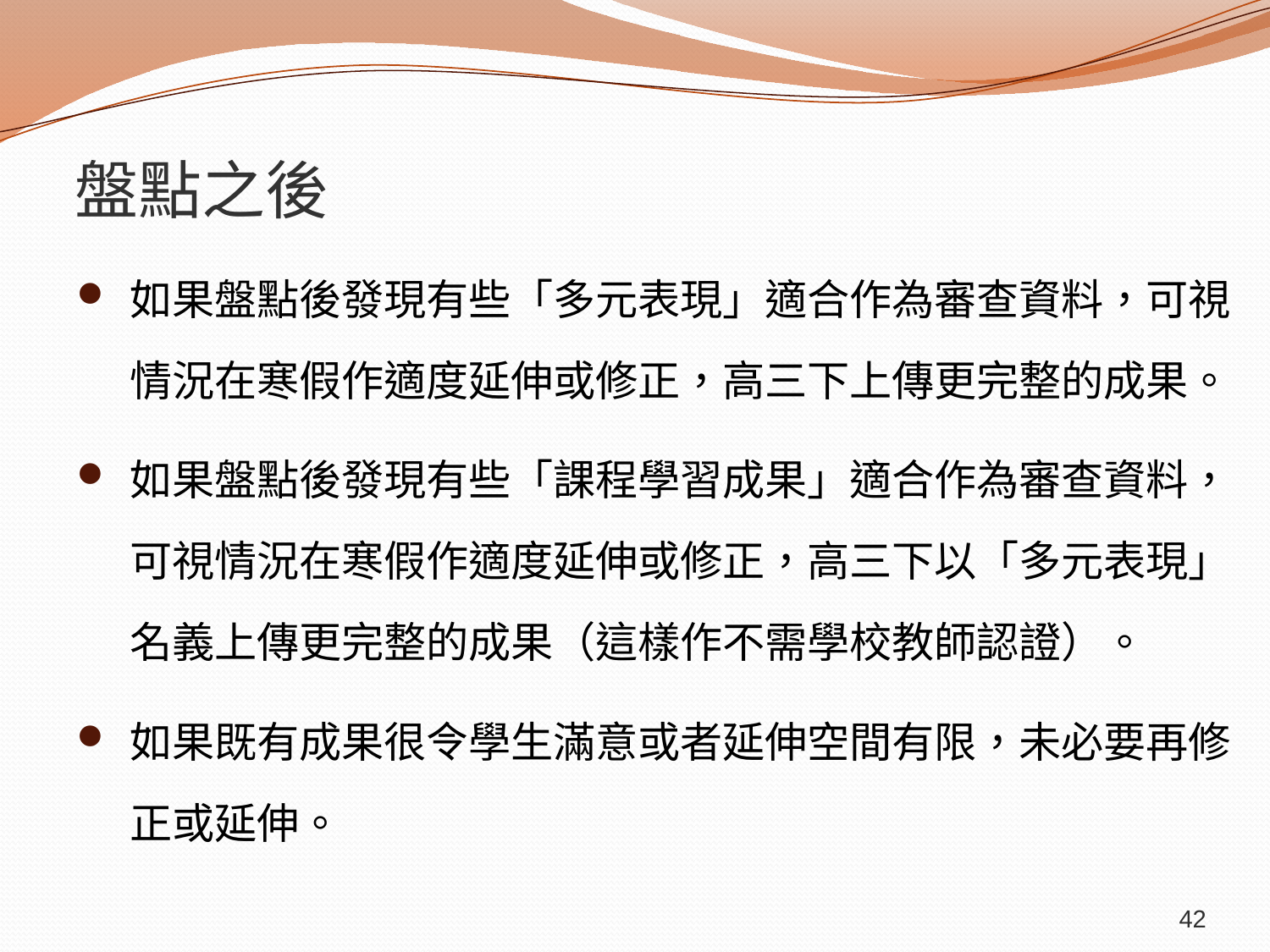

# 盤點之後
如果盤點後發現有些「多元表現」適合作為審查資料，可視情況在寒假作適度延伸或修正，高三下上傳更完整的成果。
如果盤點後發現有些「課程學習成果」適合作為審查資料，可視情況在寒假作適度延伸或修正，高三下以「多元表現」名義上傳更完整的成果（這樣作不需學校教師認證）。
如果既有成果很令學生滿意或者延伸空間有限，未必要再修正或延伸。
42